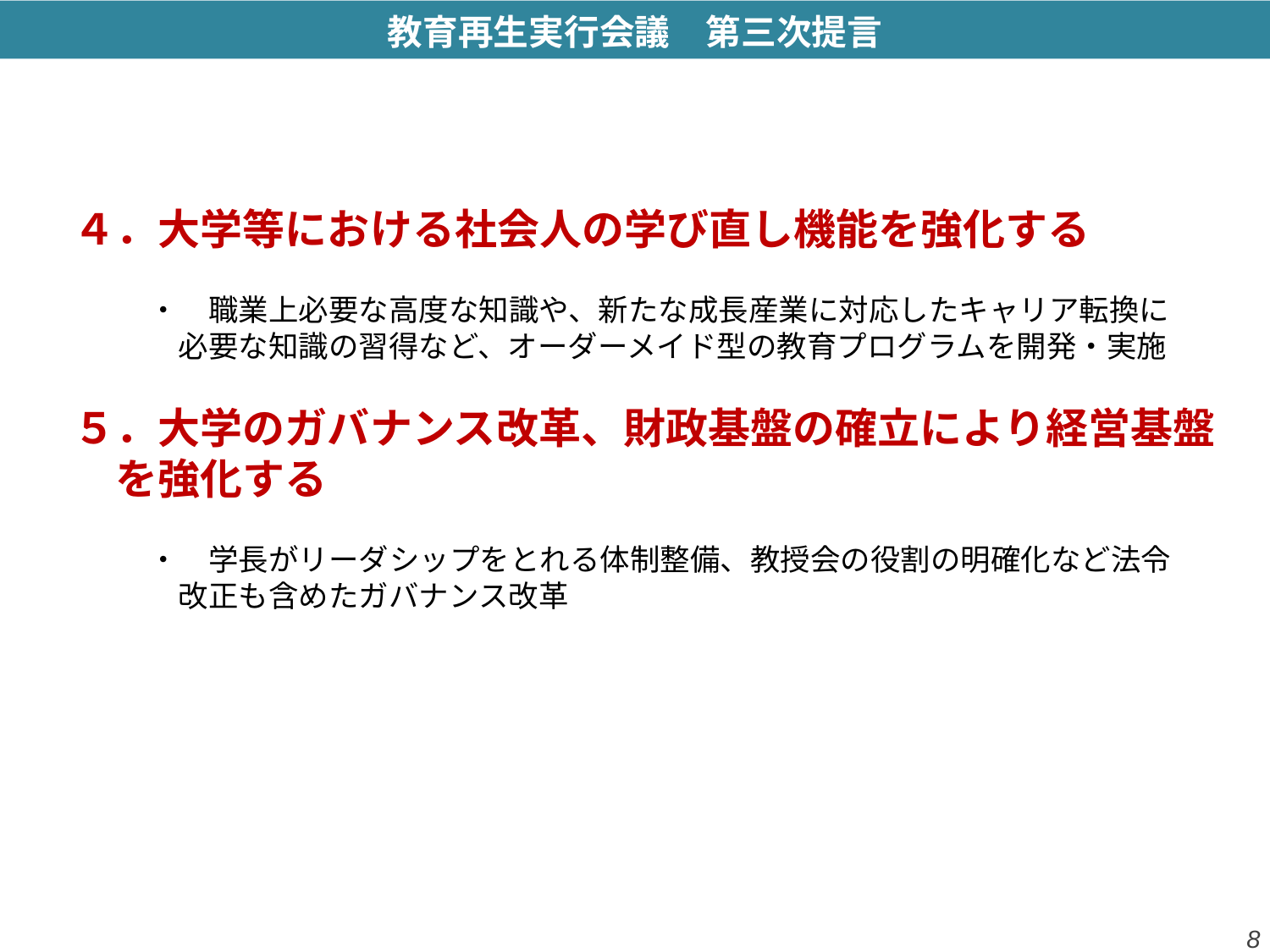

教育再生実行会議　第三次提言
４．大学等における社会人の学び直し機能を強化する

・　職業上必要な高度な知識や、新たな成長産業に対応したキャリア転換に
　必要な知識の習得など、オーダーメイド型の教育プログラムを開発・実施

５．大学のガバナンス改革、財政基盤の確立により経営基盤
　を強化する

・　学長がリーダシップをとれる体制整備、教授会の役割の明確化など法令
　改正も含めたガバナンス改革

8